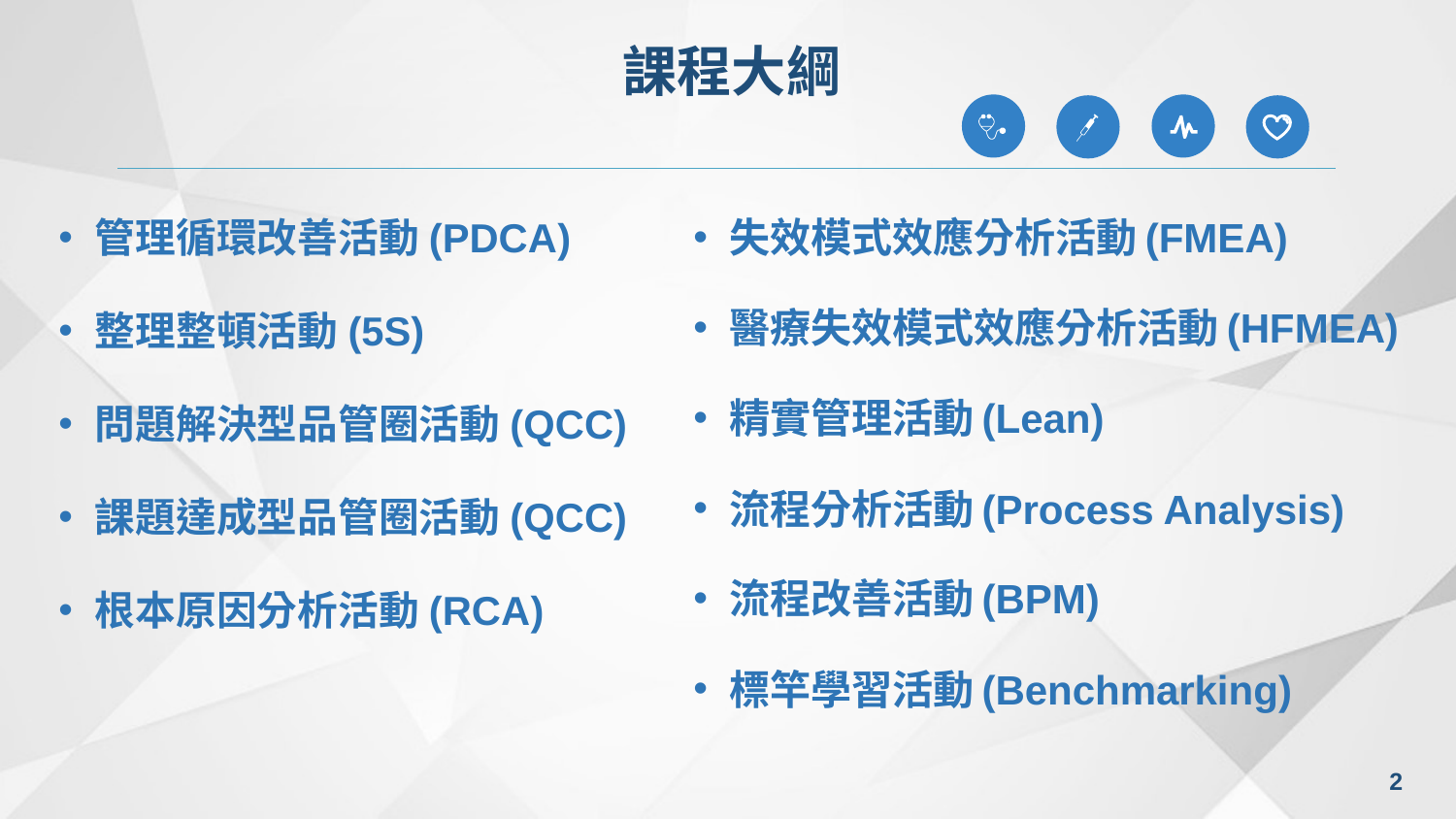

課程大綱
管理循環改善活動(PDCA)
整理整頓活動(5S)
問題解決型品管圈活動(QCC)
課題達成型品管圈活動(QCC)
根本原因分析活動(RCA)
失效模式效應分析活動(FMEA)
醫療失效模式效應分析活動(HFMEA)
精實管理活動(Lean)
流程分析活動(Process Analysis)
流程改善活動(BPM)
標竿學習活動(Benchmarking)

2